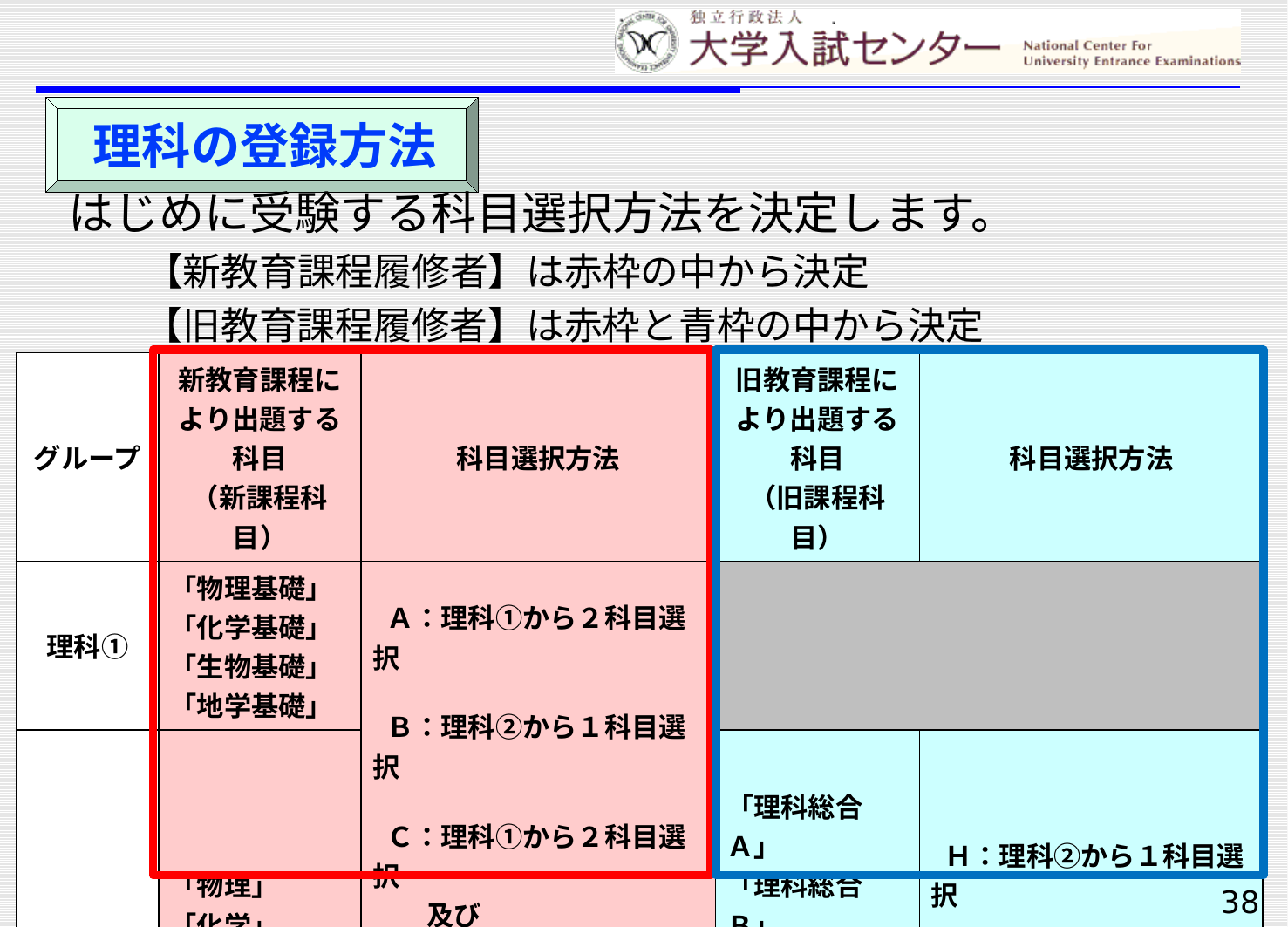

理科の登録方法
はじめに受験する科目選択方法を決定します。
　　【新教育課程履修者】は赤枠の中から決定
　　【旧教育課程履修者】は赤枠と青枠の中から決定

| グループ | 新教育課程により出題する科目 （新課程科目） | 科目選択方法 | 旧教育課程により出題する科目 （旧課程科目） | 科目選択方法 |
| --- | --- | --- | --- | --- |
| 理科① | 「物理基礎」 「化学基礎」 「生物基礎」 「地学基礎」 | Ａ：理科①から２科目選択 Ｂ：理科②から１科目選択 Ｃ：理科①から２科目選択 　　及び 　 　理科②から１科目選択 Ｄ：理科②から２科目選択 |  |  |
| 理科② | 「物理」 「化学」 「生物」 「地学」 |  | 「理科総合Ａ」 「理科総合Ｂ」 「物理Ⅰ」 「化学Ⅰ」 「生物Ⅰ」 「地学Ⅰ」 | Ｈ：理科②から１科目選択 Ｋ：理科②から２科目選択 |
38